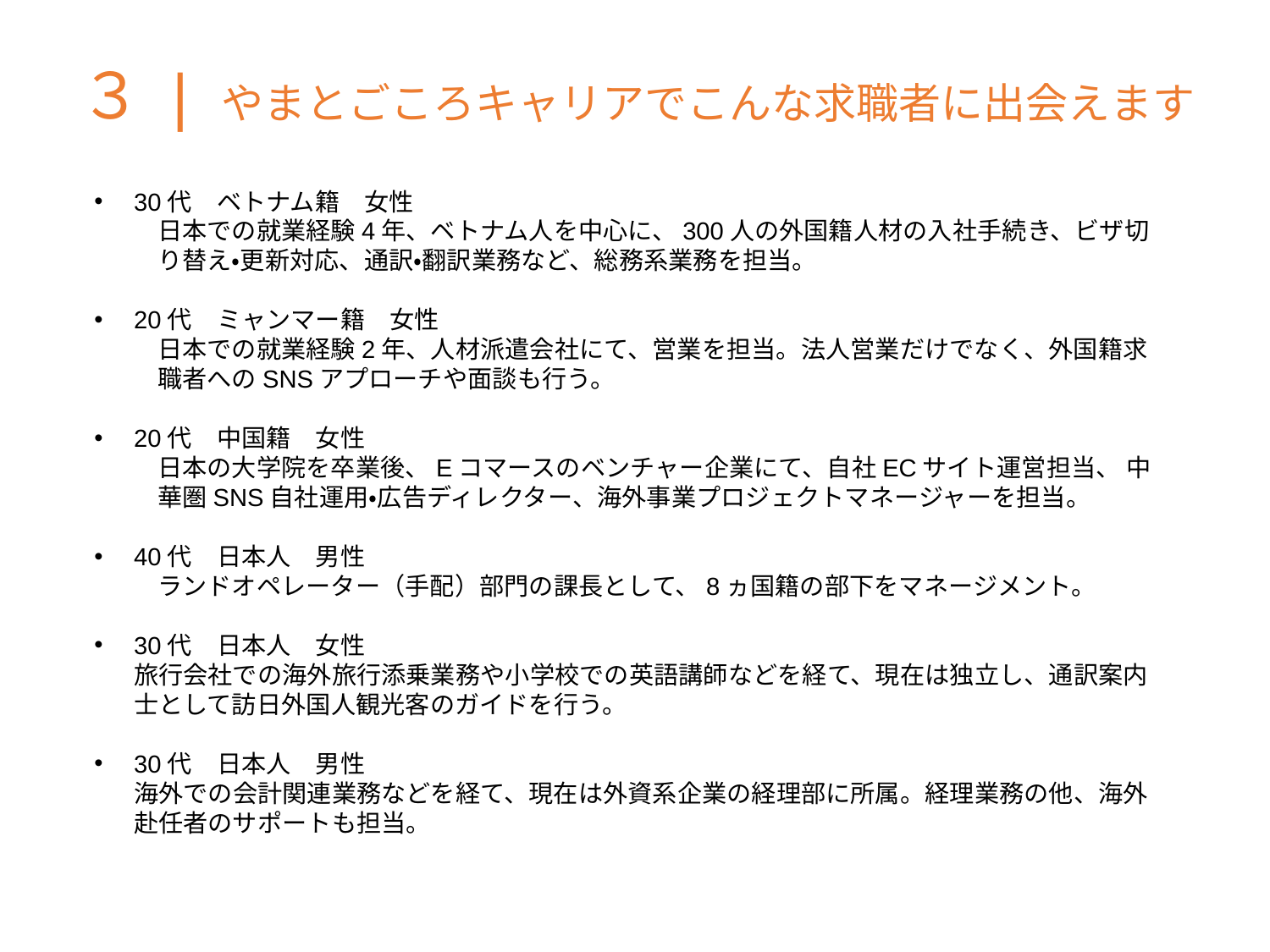

３ | やまとごころキャリアでこんな求職者に出会えます
30代　ベトナム籍　女性
日本での就業経験4年、ベトナム人を中心に、300人の外国籍人材の入社手続き、ビザ切り替え・更新対応、通訳・翻訳業務など、総務系業務を担当。

20代　ミャンマー籍　女性
日本での就業経験2年、人材派遣会社にて、営業を担当。法人営業だけでなく、外国籍求職者へのSNSアプローチや面談も行う。

20代　中国籍　女性
日本の大学院を卒業後、Eコマースのベンチャー企業にて、自社ECサイト運営担当、 中華圏SNS自社運用・広告ディレクター、海外事業プロジェクトマネージャーを担当。

40代　日本人　男性
ランドオペレーター（手配）部門の課長として、8ヵ国籍の部下をマネージメント。

30代　日本人　女性
旅行会社での海外旅行添乗業務や小学校での英語講師などを経て、現在は独立し、通訳案内士として訪日外国人観光客のガイドを行う。
30代　日本人　男性
海外での会計関連業務などを経て、現在は外資系企業の経理部に所属。経理業務の他、海外赴任者のサポートも担当。